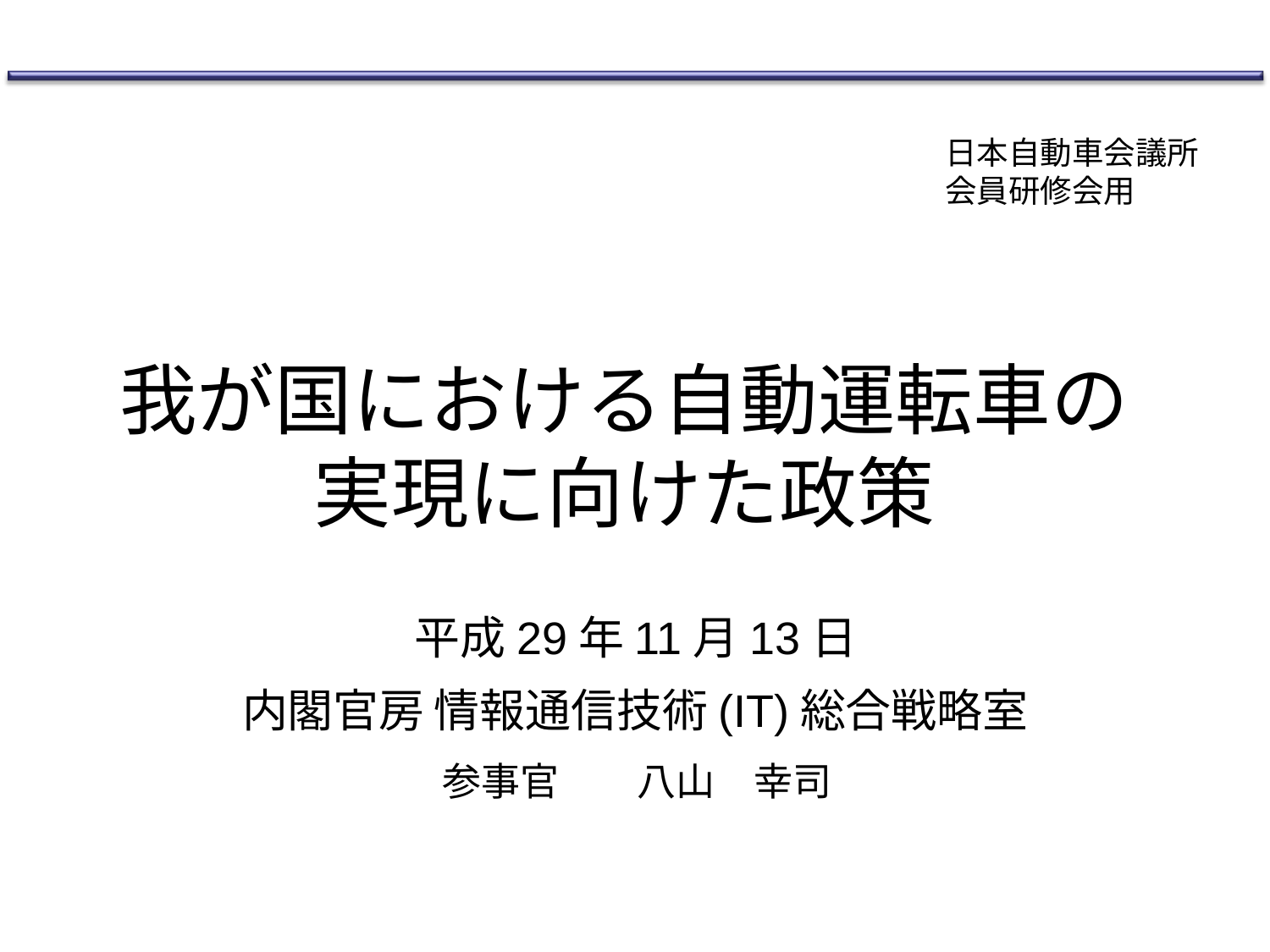

日本自動車会議所
会員研修会用
我が国における自動運転車の
実現に向けた政策
平成29年11月13日
内閣官房 情報通信技術(IT)総合戦略室
参事官　　八山　幸司